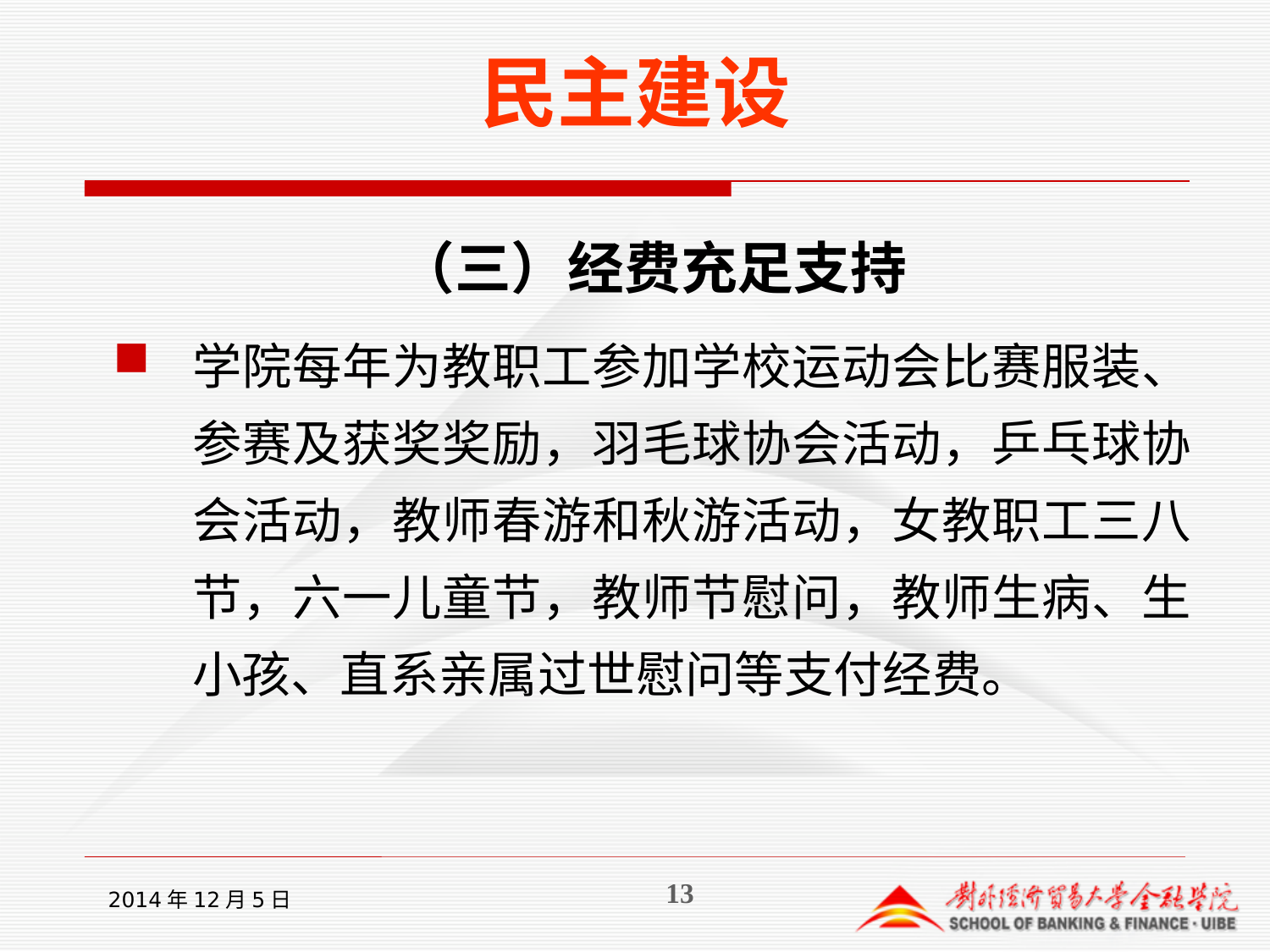

# 民主建设
（三）经费充足支持
学院每年为教职工参加学校运动会比赛服装、参赛及获奖奖励，羽毛球协会活动，乒乓球协会活动，教师春游和秋游活动，女教职工三八节，六一儿童节，教师节慰问，教师生病、生小孩、直系亲属过世慰问等支付经费。
2014年12月5日